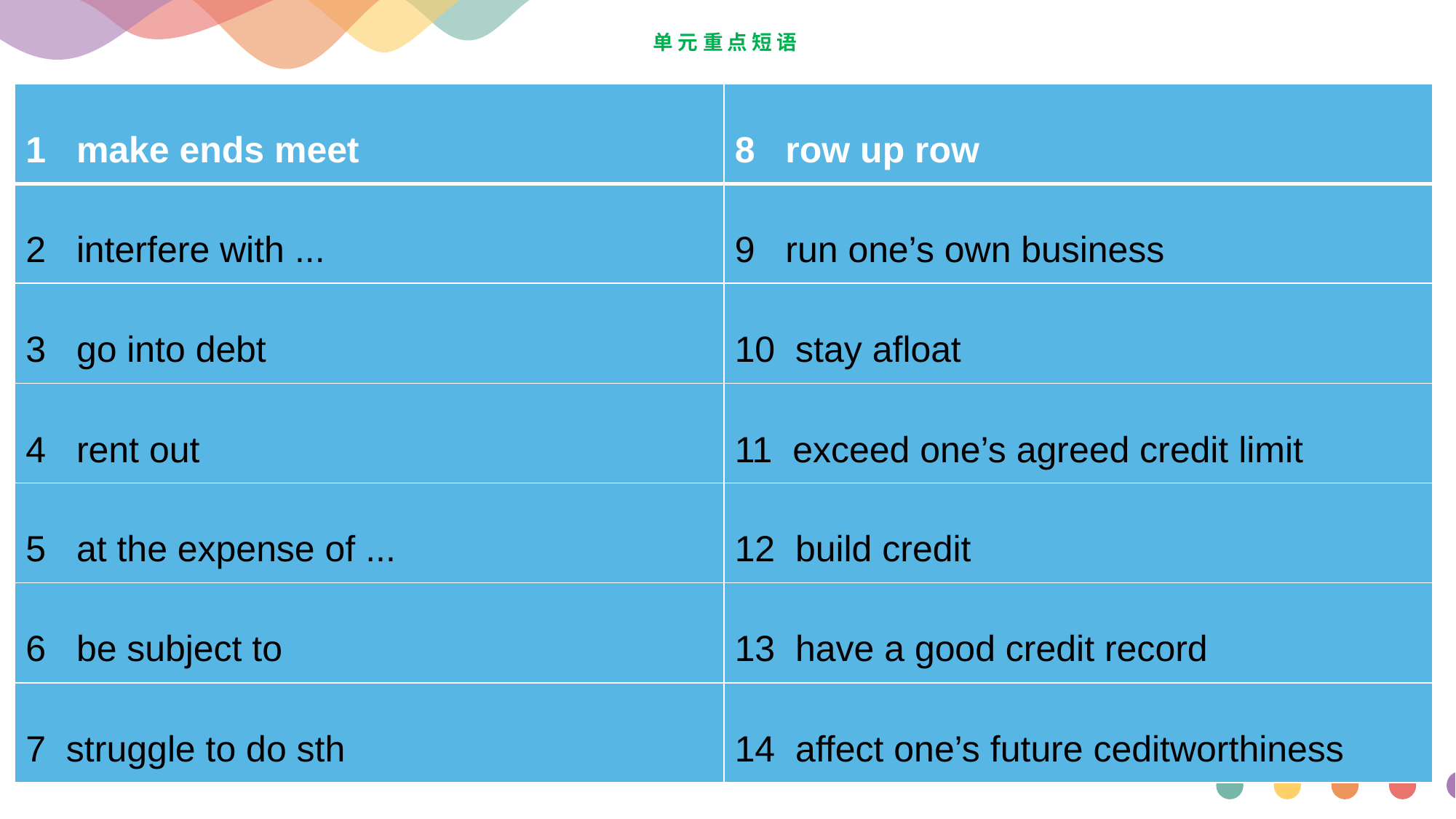

# 单元重点短语
| 1 make ends meet | 8 row up row |
| --- | --- |
| 2 interfere with ... | 9 run one’s own business |
| 3 go into debt | 10 stay afloat |
| 4 rent out | 11 exceed one’s agreed credit limit |
| 5 at the expense of ... | 12 build credit |
| 6 be subject to | 13 have a good credit record |
| 7 struggle to do sth | 14 affect one’s future ceditworthiness |